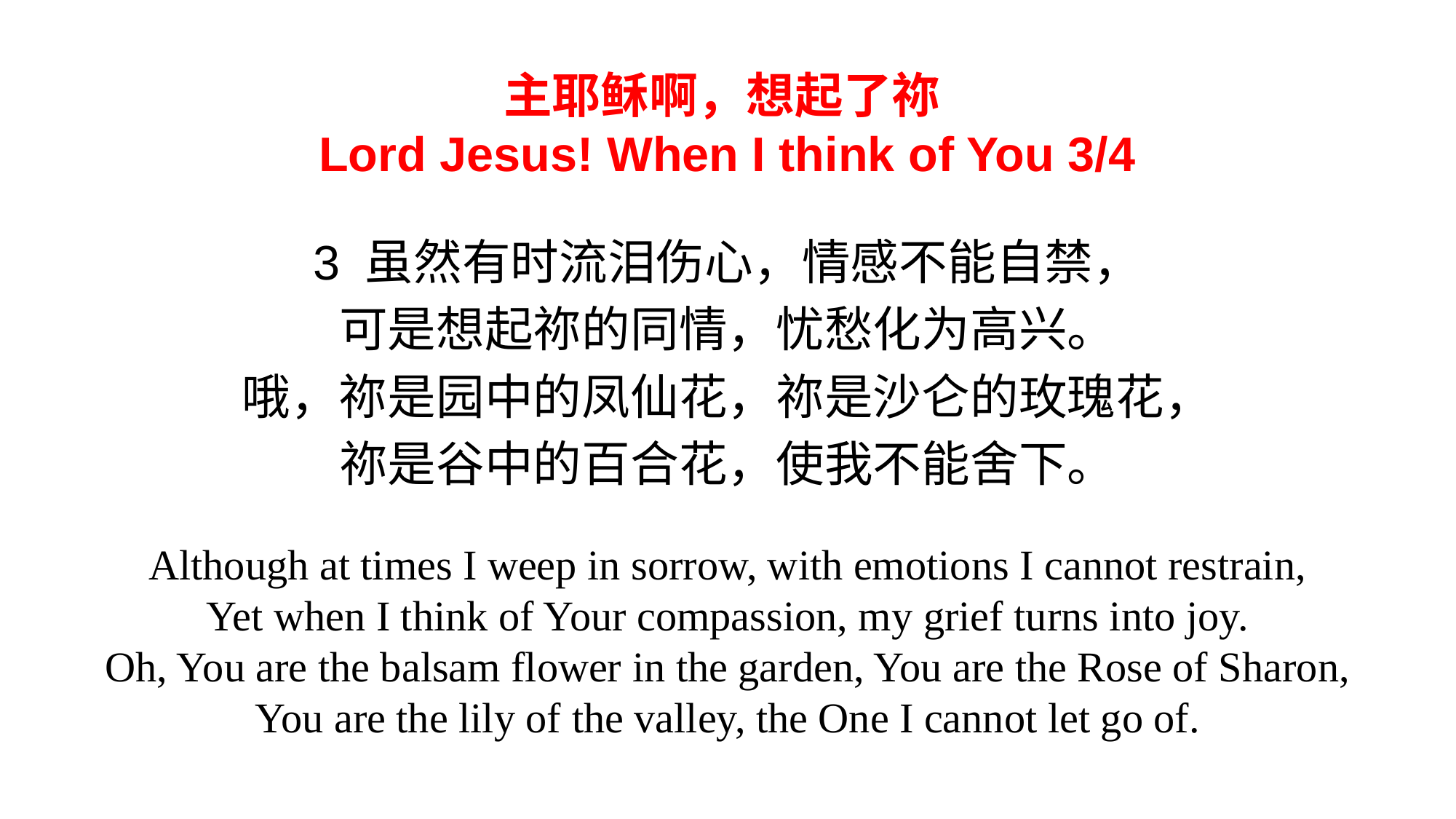

主耶稣啊，想起了祢
Lord Jesus! When I think of You 3/4
3 虽然有时流泪伤心，情感不能自禁，
可是想起祢的同情，忧愁化为高兴。
哦，祢是园中的凤仙花，祢是沙仑的玫瑰花，
祢是谷中的百合花，使我不能舍下。

Although at times I weep in sorrow, with emotions I cannot restrain,
Yet when I think of Your compassion, my grief turns into joy.
Oh, You are the balsam flower in the garden, You are the Rose of Sharon,
You are the lily of the valley, the One I cannot let go of.